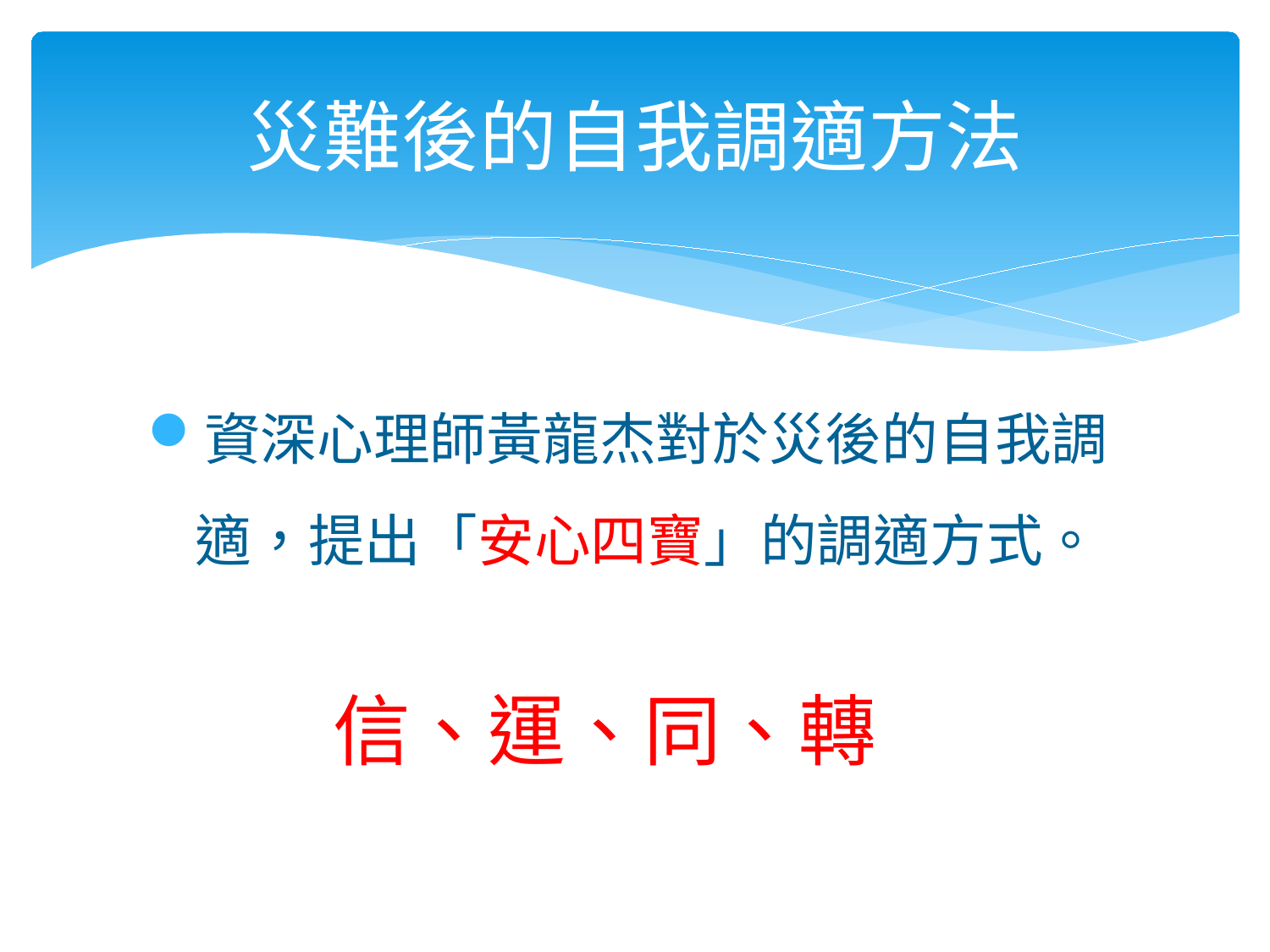

# 災難後的自我調適方法

資深心理師黃龍杰對於災後的自我調適，提出「安心四寶」的調適方式。

信、運、同、轉